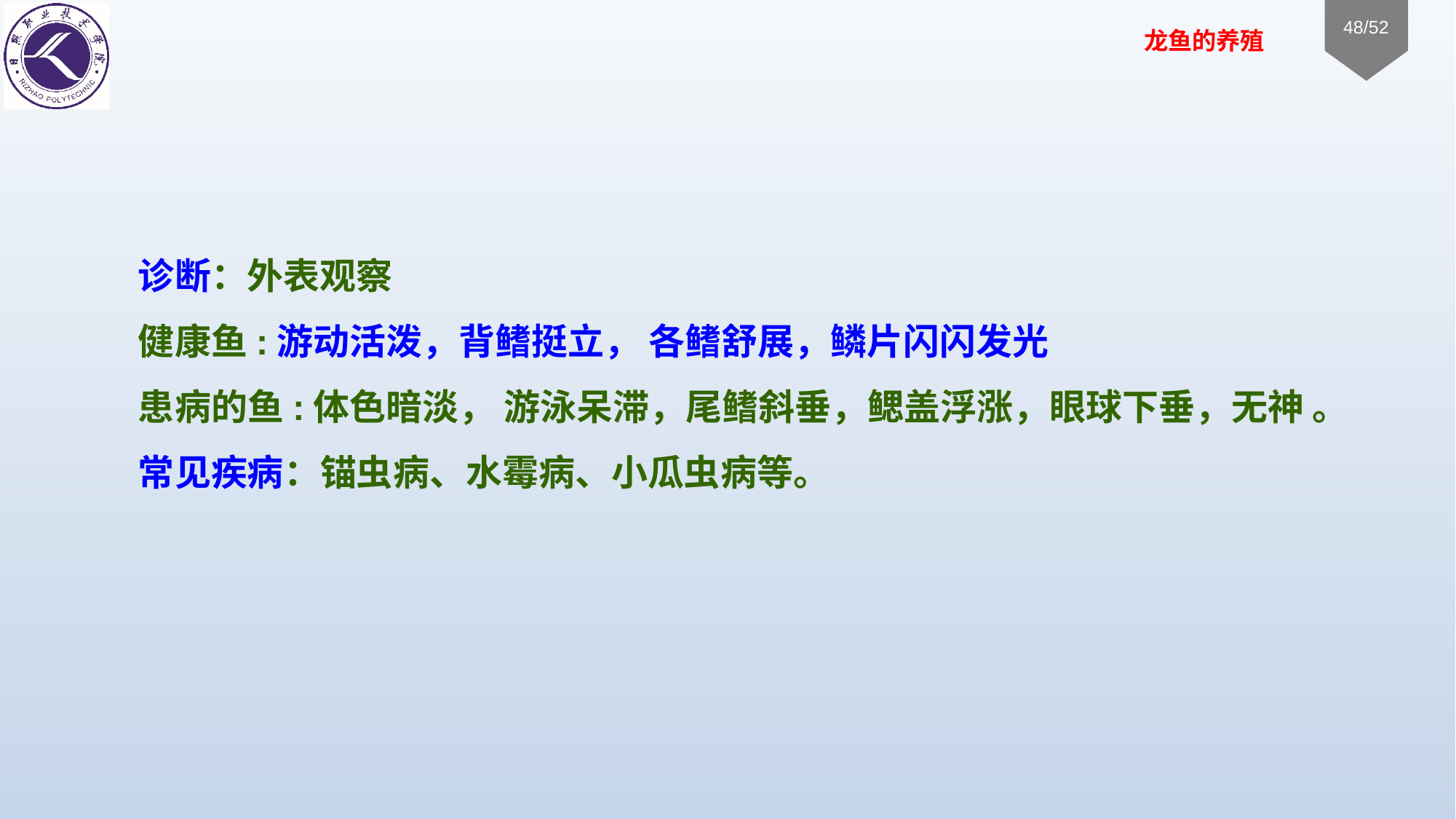

#
诊断：外表观察
健康鱼:游动活泼，背鳍挺立， 各鳍舒展，鳞片闪闪发光
患病的鱼:体色暗淡， 游泳呆滞，尾鳍斜垂，鳃盖浮涨，眼球下垂，无神 。
常见疾病：锚虫病、水霉病、小瓜虫病等。